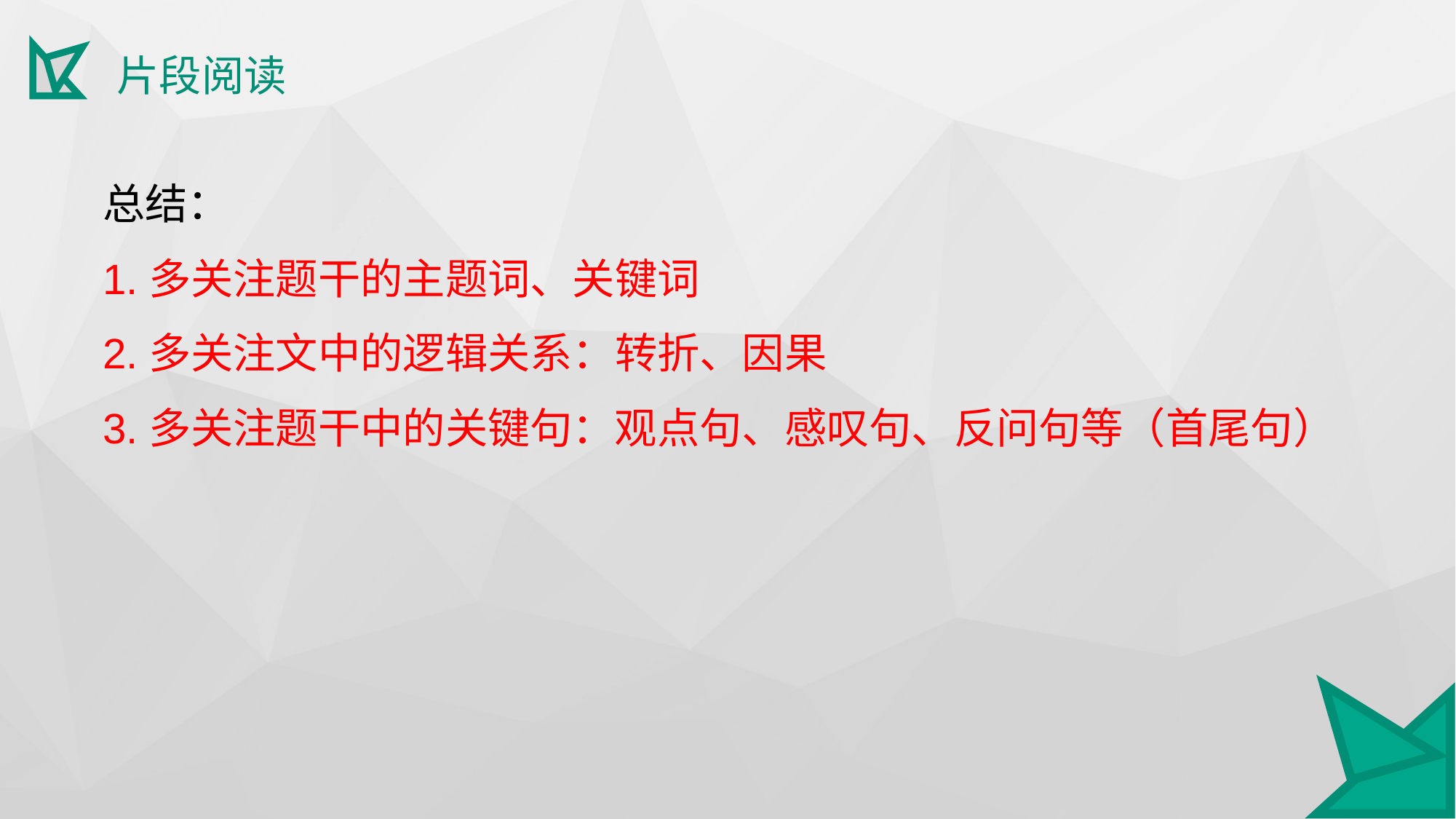

片段阅读

总结：
1.多关注题干的主题词、关键词
2.多关注文中的逻辑关系：转折、因果
3.多关注题干中的关键句：观点句、感叹句、反问句等（首尾句）

.